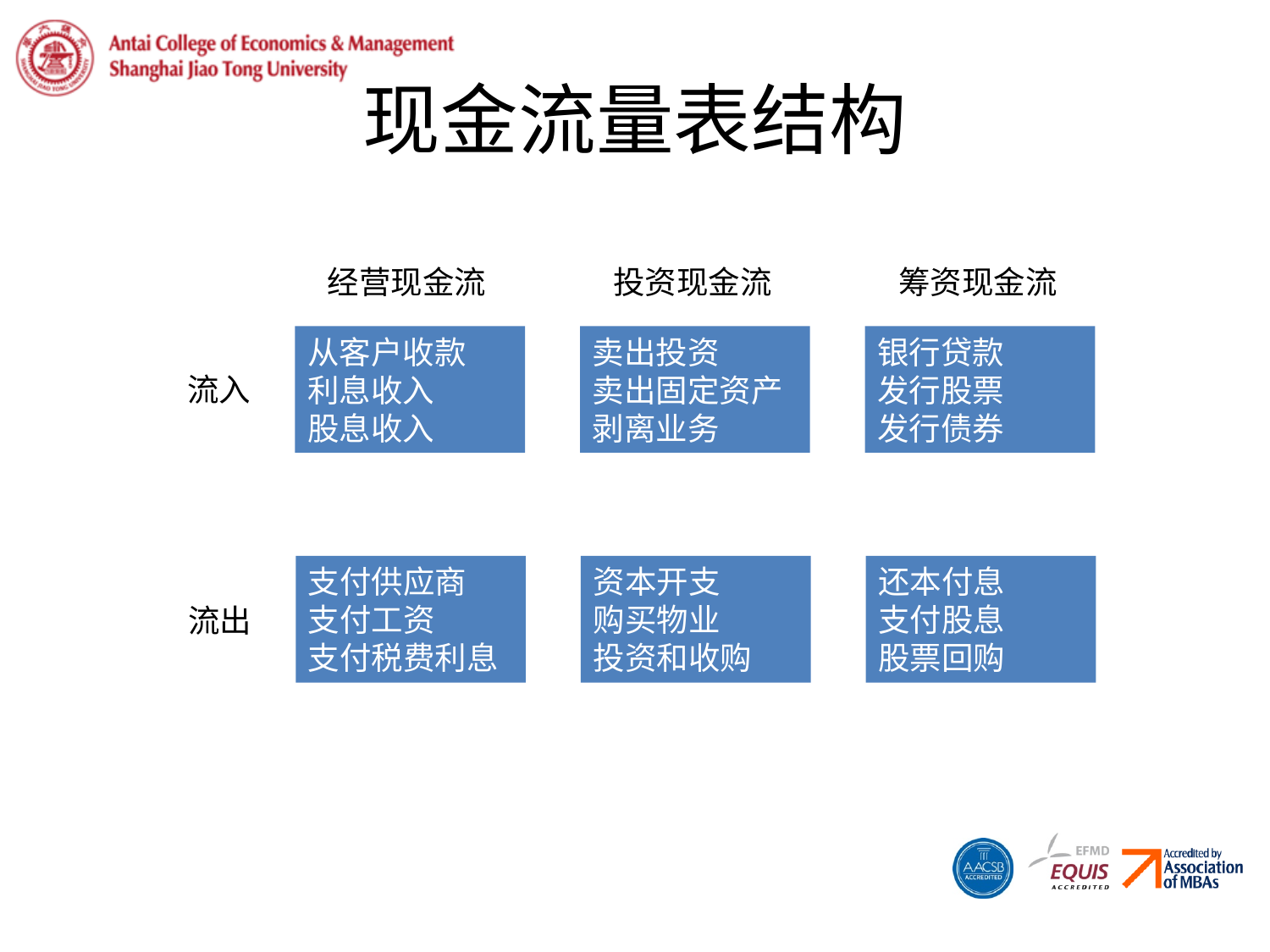

# 现金流量表结构
经营现金流
投资现金流
筹资现金流
从客户收款
利息收入
股息收入
卖出投资
卖出固定资产
剥离业务
银行贷款
发行股票
发行债券
流入
支付供应商
支付工资
支付税费利息
资本开支
购买物业
投资和收购
还本付息
支付股息
股票回购
流出